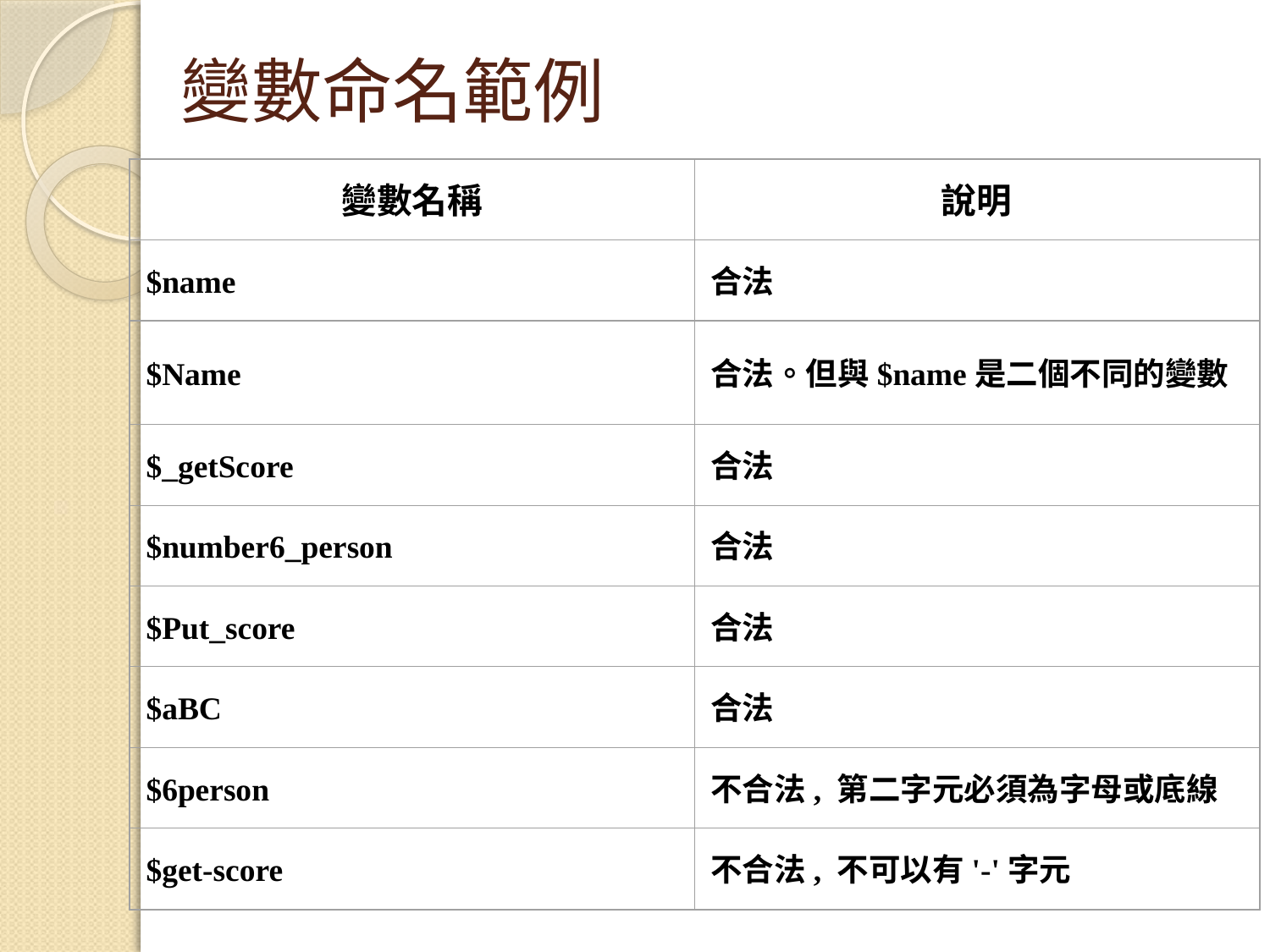

# 變數命名範例

變數名稱

說明

$name

合法

$Name

合法。但與$name是二個不同的變數

$_getScore

合法

$number6_person

合法

$Put_score

合法

$aBC

合法

$6person

不合法, 第二字元必須為字母或底線

$get-score

不合法, 不可以有'-'字元